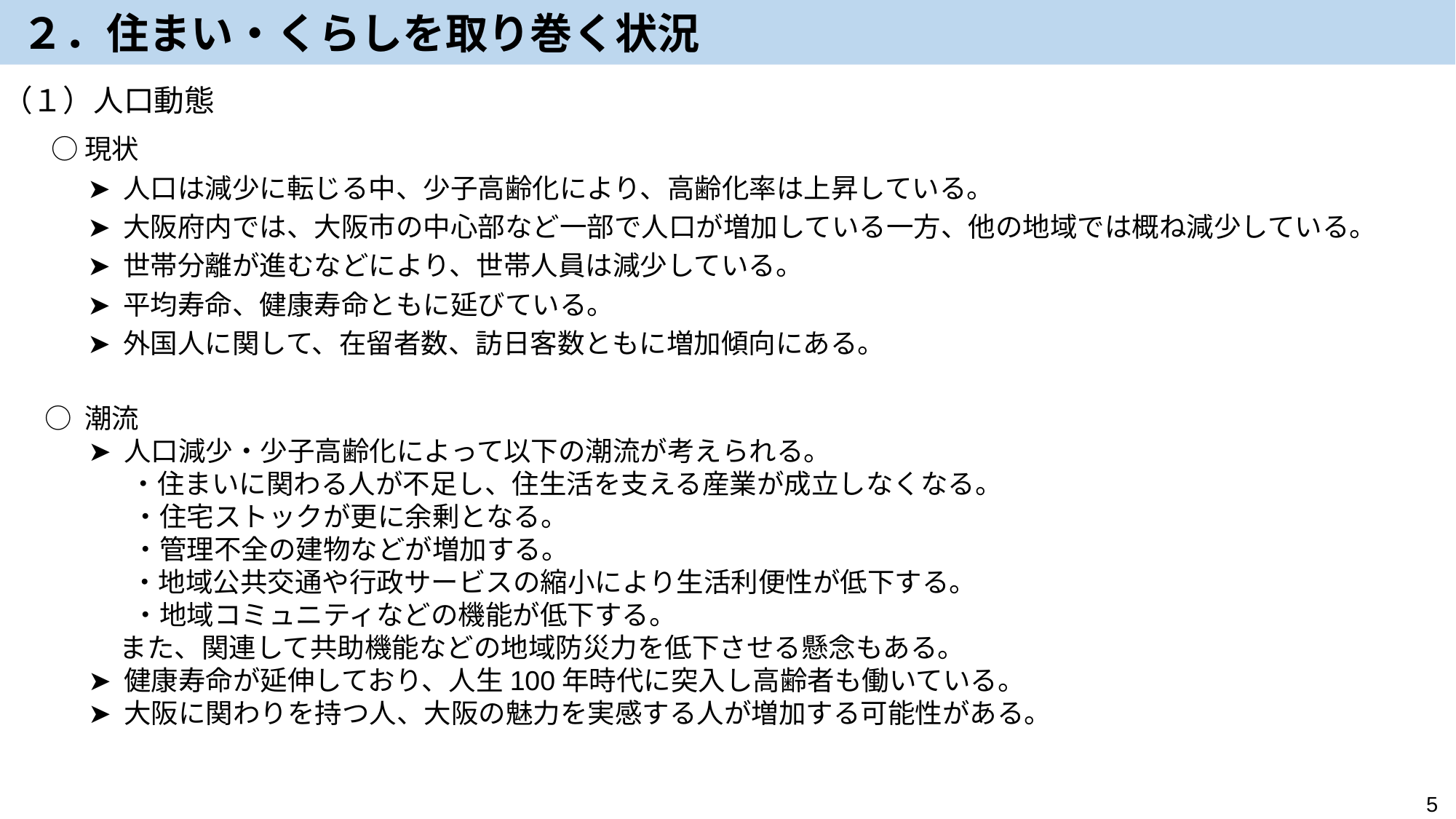

２．住まい・くらしを取り巻く状況
（１）人口動態
　○ 現状
➤ 人口は減少に転じる中、少子高齢化により、高齢化率は上昇している。
➤ 大阪府内では、大阪市の中心部など一部で人口が増加している一方、他の地域では概ね減少している。
➤ 世帯分離が進むなどにより、世帯人員は減少している。
➤ 平均寿命、健康寿命ともに延びている。
➤ 外国人に関して、在留者数、訪日客数ともに増加傾向にある。

○ 潮流
➤ 人口減少・少子高齢化によって以下の潮流が考えられる。
   　・住まいに関わる人が不足し、住生活を支える産業が成立しなくなる。
　　・住宅ストックが更に余剰となる。
　　・管理不全の建物などが増加する。
・地域公共交通や行政サービスの縮小により生活利便性が低下する。
　　・地域コミュニティなどの機能が低下する。
また、関連して共助機能などの地域防災力を低下させる懸念もある。
➤ 健康寿命が延伸しており、人生100年時代に突入し高齢者も働いている。
➤ 大阪に関わりを持つ人、大阪の魅力を実感する人が増加する可能性がある。

5